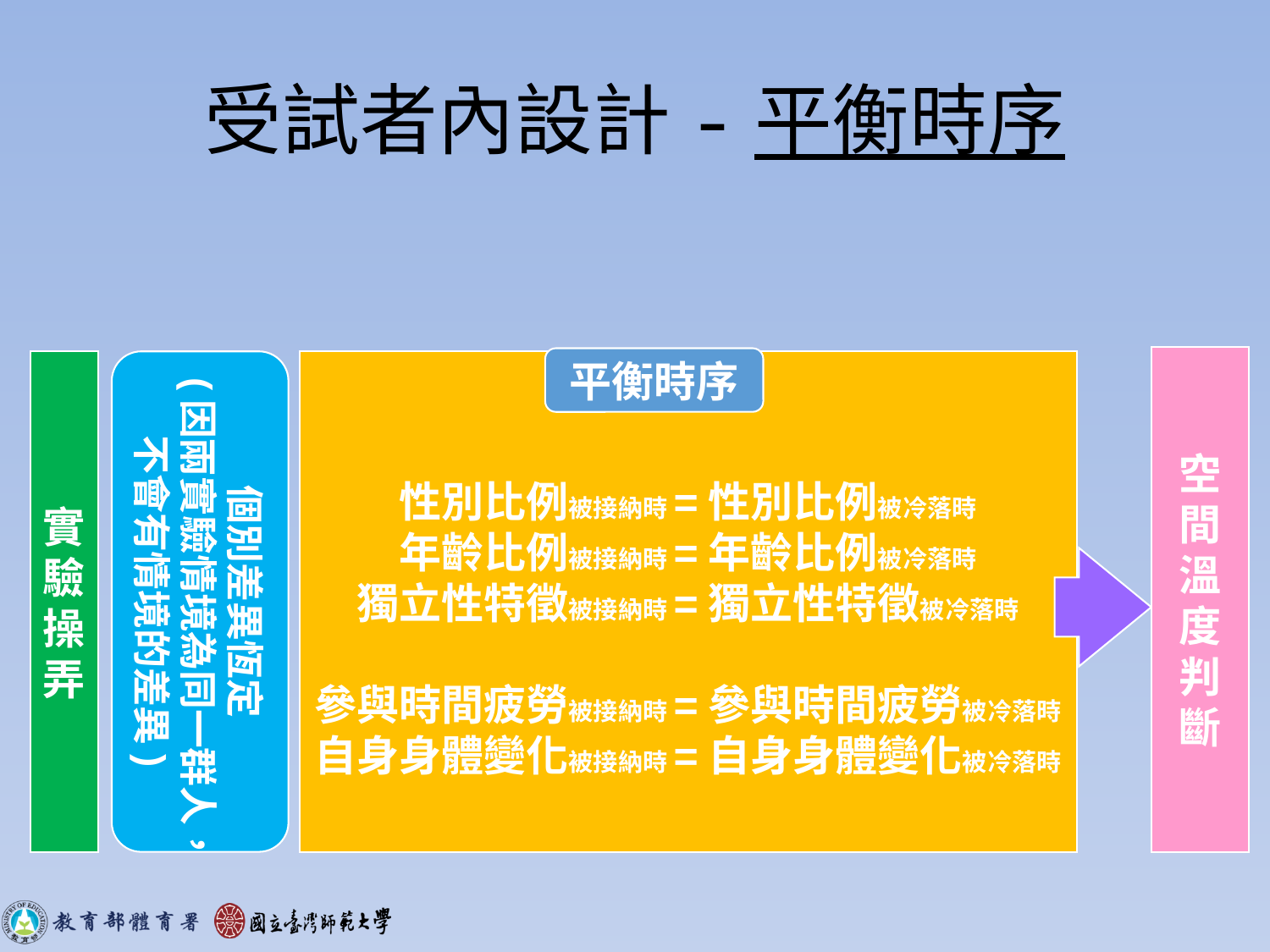

# 受試者內設計-平衡時序

空間溫度判斷
平衡時序
實驗操弄
個別差異恆定
(因兩實驗情境為同一群人，不會有情境的差異)

性別比例被接納時=性別比例被冷落時
年齡比例被接納時=年齡比例被冷落時
獨立性特徵被接納時=獨立性特徵被冷落時

參與時間疲勞被接納時=參與時間疲勞被冷落時
自身身體變化被接納時=自身身體變化被冷落時